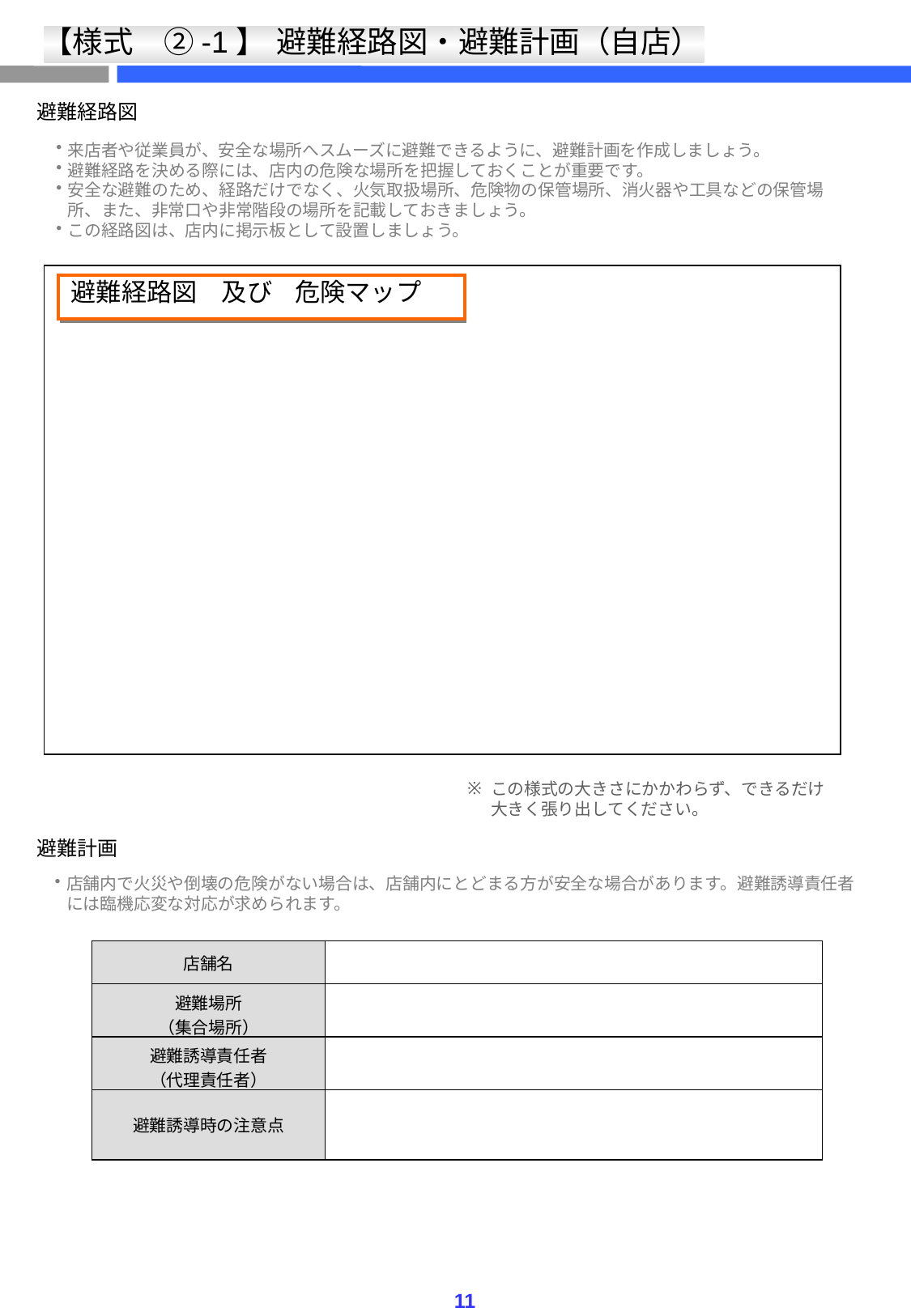

【様式　②-1】
避難経路図・避難計画（自店）

避難経路図
来店者や従業員が、安全な場所へスムーズに避難できるように、避難計画を作成しましょう。
避難経路を決める際には、店内の危険な場所を把握しておくことが重要です。
安全な避難のため、経路だけでなく、火気取扱場所、危険物の保管場所、消火器や工具などの保管場所、また、非常口や非常階段の場所を記載しておきましょう。
この経路図は、店内に掲示板として設置しましょう。

避難経路図
及び
危険マップ

避難図
及び
危険マップ

この様式の大きさにかかわらず、できるだけ大きく張り出してください。
避難計画
店舗内で火災や倒壊の危険がない場合は、店舗内にとどまる方が安全な場合があります。避難誘導責任者には臨機応変な対応が求められます。

| 店舗名 |  |
| --- | --- |
| 避難場所 （集合場所） |  |
| 避難誘導責任者 （代理責任者） |  |
| 避難誘導時の注意点 |  |
11